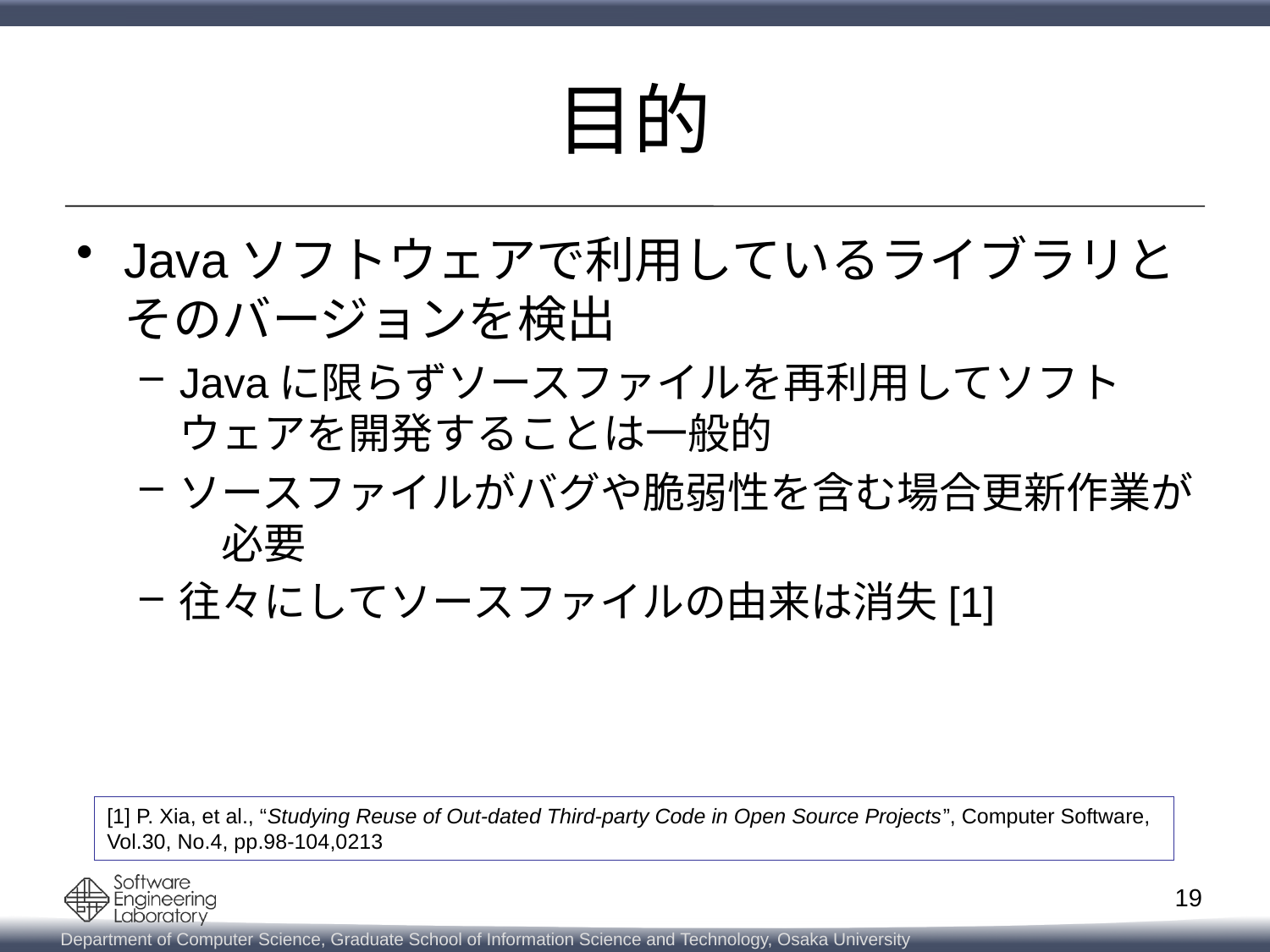

# 目的
Javaソフトウェアで利用しているライブラリとそのバージョンを検出
Javaに限らずソースファイルを再利用してソフトウェアを開発することは一般的
ソースファイルがバグや脆弱性を含む場合更新作業が　必要
往々にしてソースファイルの由来は消失[1]
[1] P. Xia, et al., “Studying Reuse of Out-dated Third-party Code in Open Source Projects”, Computer Software, Vol.30, No.4, pp.98-104,0213
19